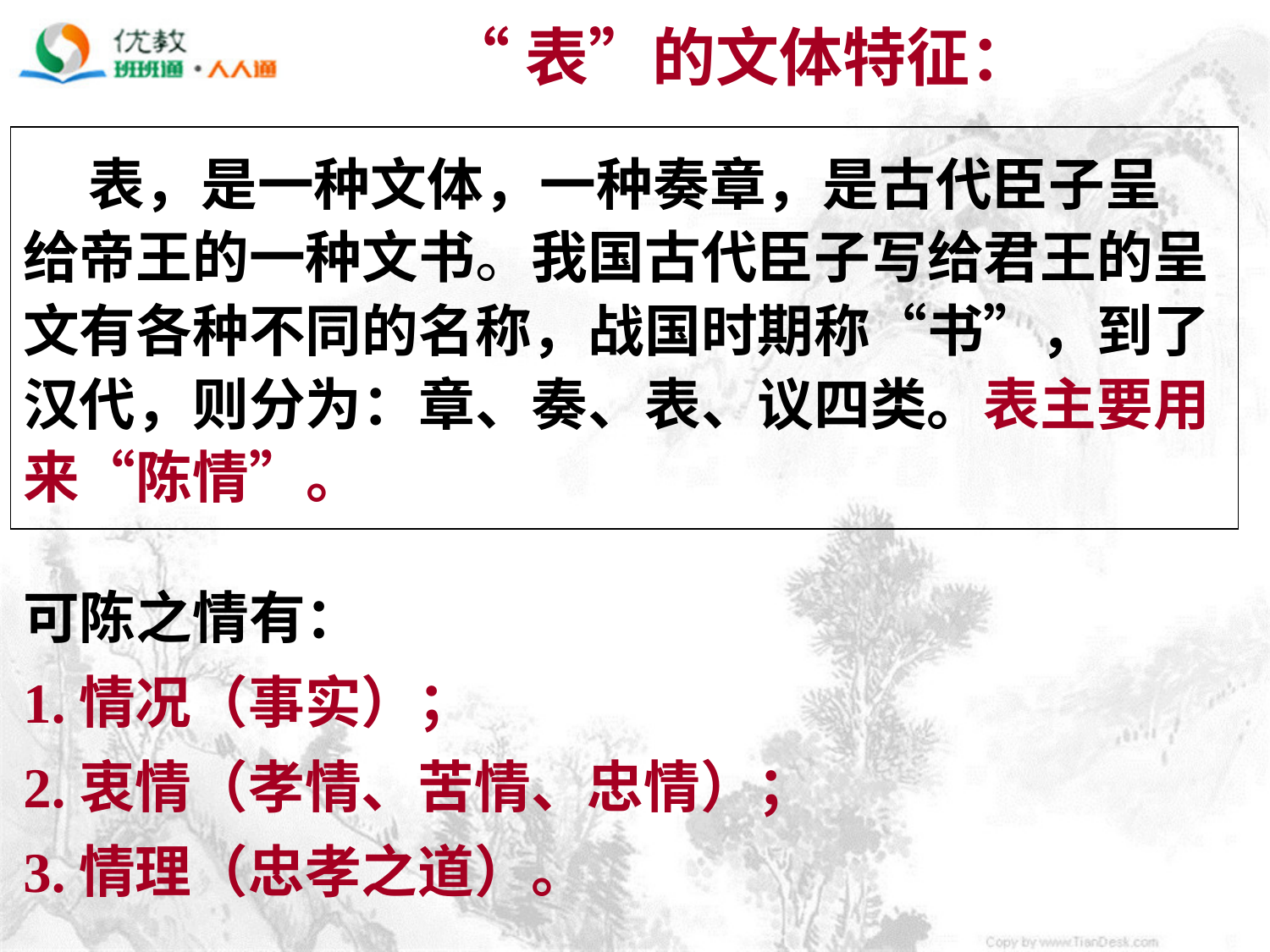

“表”的文体特征：

    表，是一种文体，一种奏章，是古代臣子呈
给帝王的一种文书。我国古代臣子写给君王的呈
文有各种不同的名称，战国时期称“书”，到了
汉代，则分为：章、奏、表、议四类。表主要用
来“陈情”。
可陈之情有：
1.情况（事实）；
2.衷情（孝情、苦情、忠情）；
3.情理（忠孝之道）。